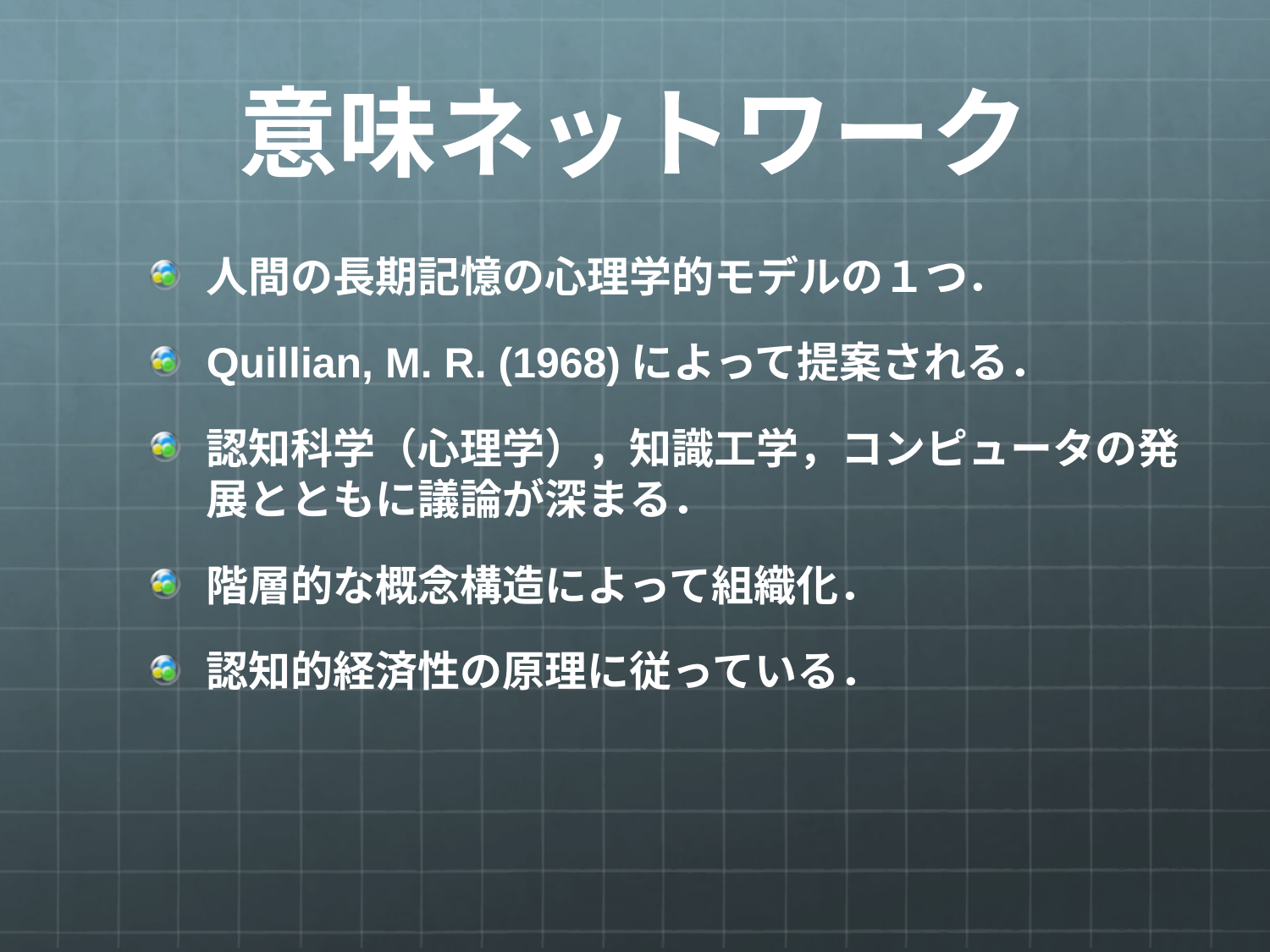

# 意味ネットワーク
人間の長期記憶の心理学的モデルの１つ．
Quillian, M. R. (1968)によって提案される．
認知科学（心理学），知識工学，コンピュータの発展とともに議論が深まる．
階層的な概念構造によって組織化．
認知的経済性の原理に従っている．